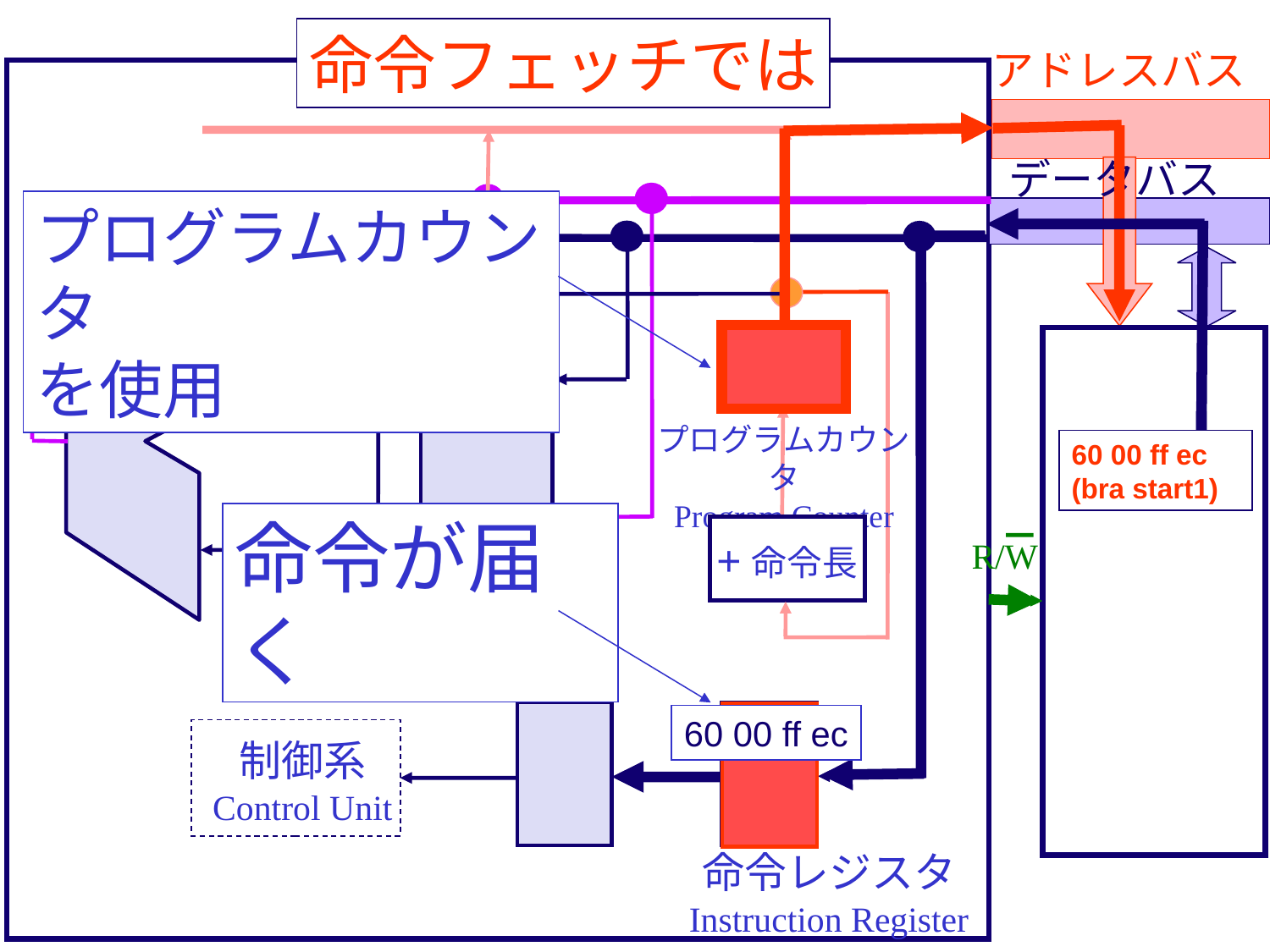

命令フェッチでは
アドレスバス

データバス

プログラムカウンタ
を使用

プログラムカウンタ
Program Counter
60 00 ff ec
(bra start1)

命令が届く

+命令長
R/W

60 00 ff ec

制御系
Control Unit

命令レジスタ
Instruction Register